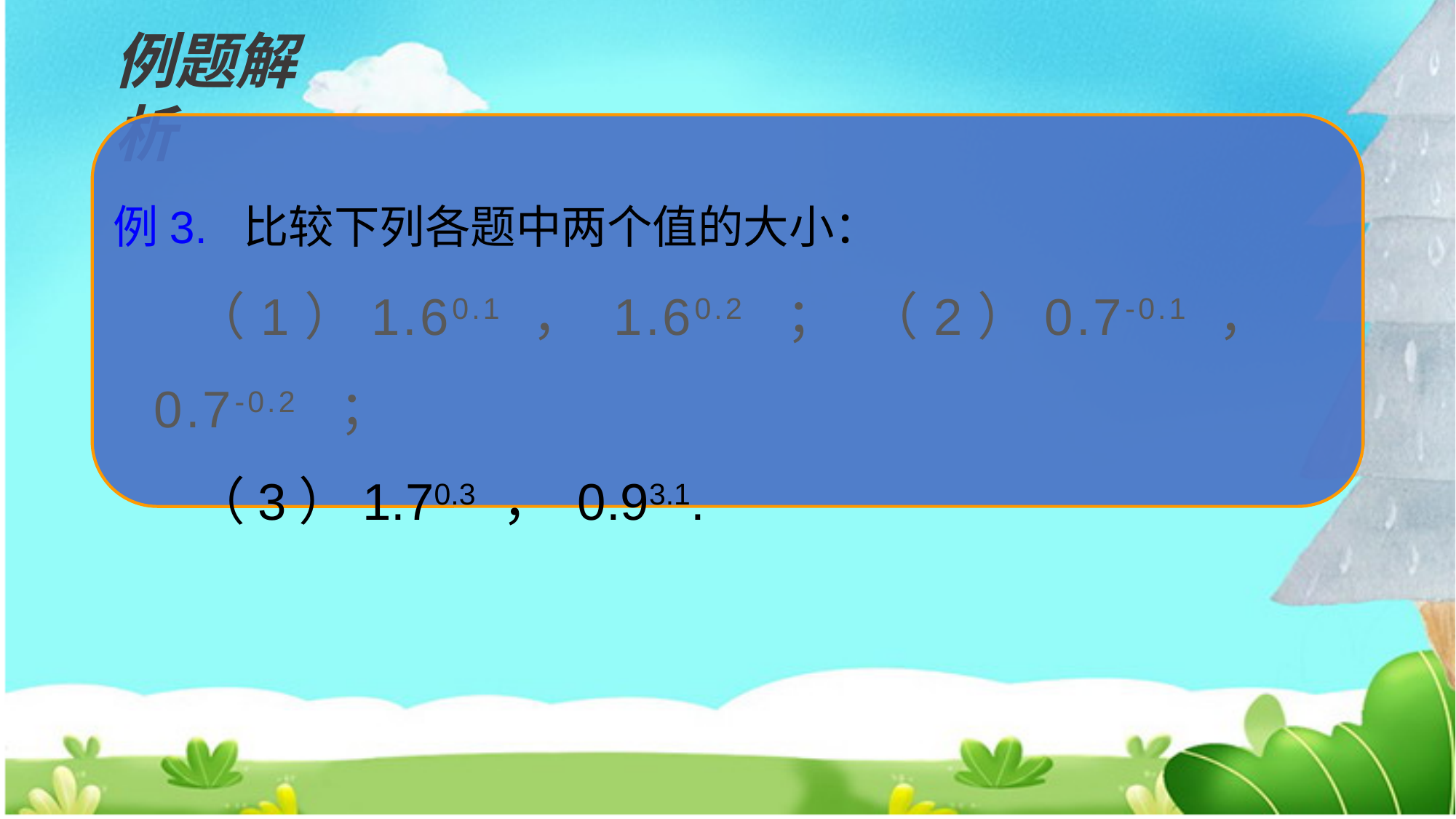

例题解析

例3.  比较下列各题中两个值的大小：
        （1）1.60.1 ， 1.60.2  ；  （2）0.7-0.1 ， 0.7-0.2  ；
      （3）1.70.3 ， 0.93.1.